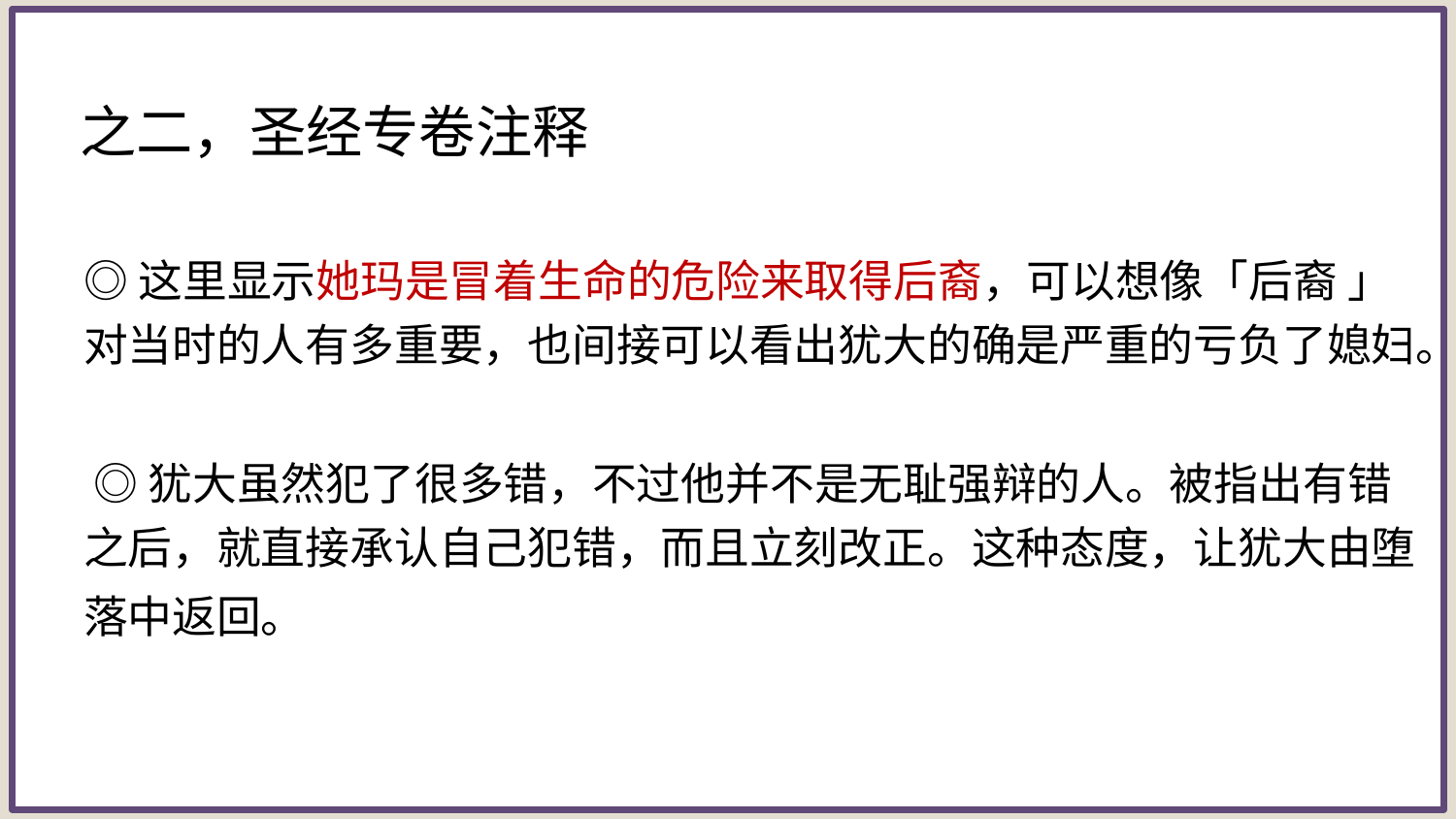

之二，圣经专卷注释

◎这里显示她玛是冒着生命的危险来取得后裔，可以想像「后裔 」对当时的人有多重要，也间接可以看出犹大的确是严重的亏负了媳妇。

 ◎犹大虽然犯了很多错，不过他并不是无耻强辩的人。被指出有错之后，就直接承认自己犯错，而且立刻改正。这种态度，让犹大由堕落中返回。